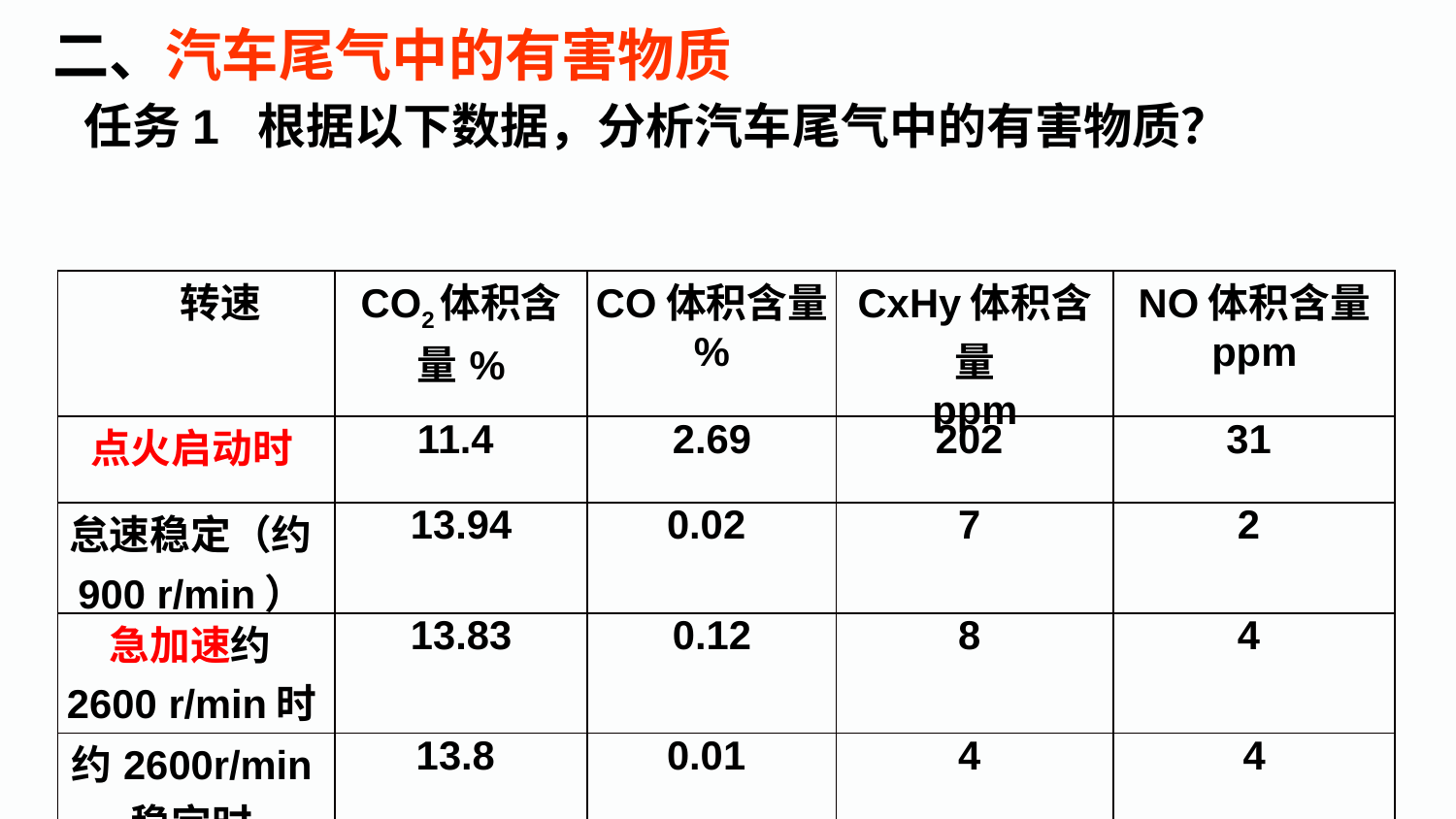

二、汽车尾气中的有害物质

任务1  根据以下数据，分析汽车尾气中的有害物质？

| 转速 | CO2体积含量% | CO体积含量 % | CxHy体积含量 ppm | NO体积含量 ppm |
| --- | --- | --- | --- | --- |
| 点火启动时 | 11.4 | 2.69 | 202 | 31 |
| 怠速稳定（约900 r/min） | 13.94 | 0.02 | 7 | 2 |
| 急加速约2600 r/min时 | 13.83 | 0.12 | 8 | 4 |
| 约2600r/min稳定时 | 13.8 | 0.01 | 4 | 4 |